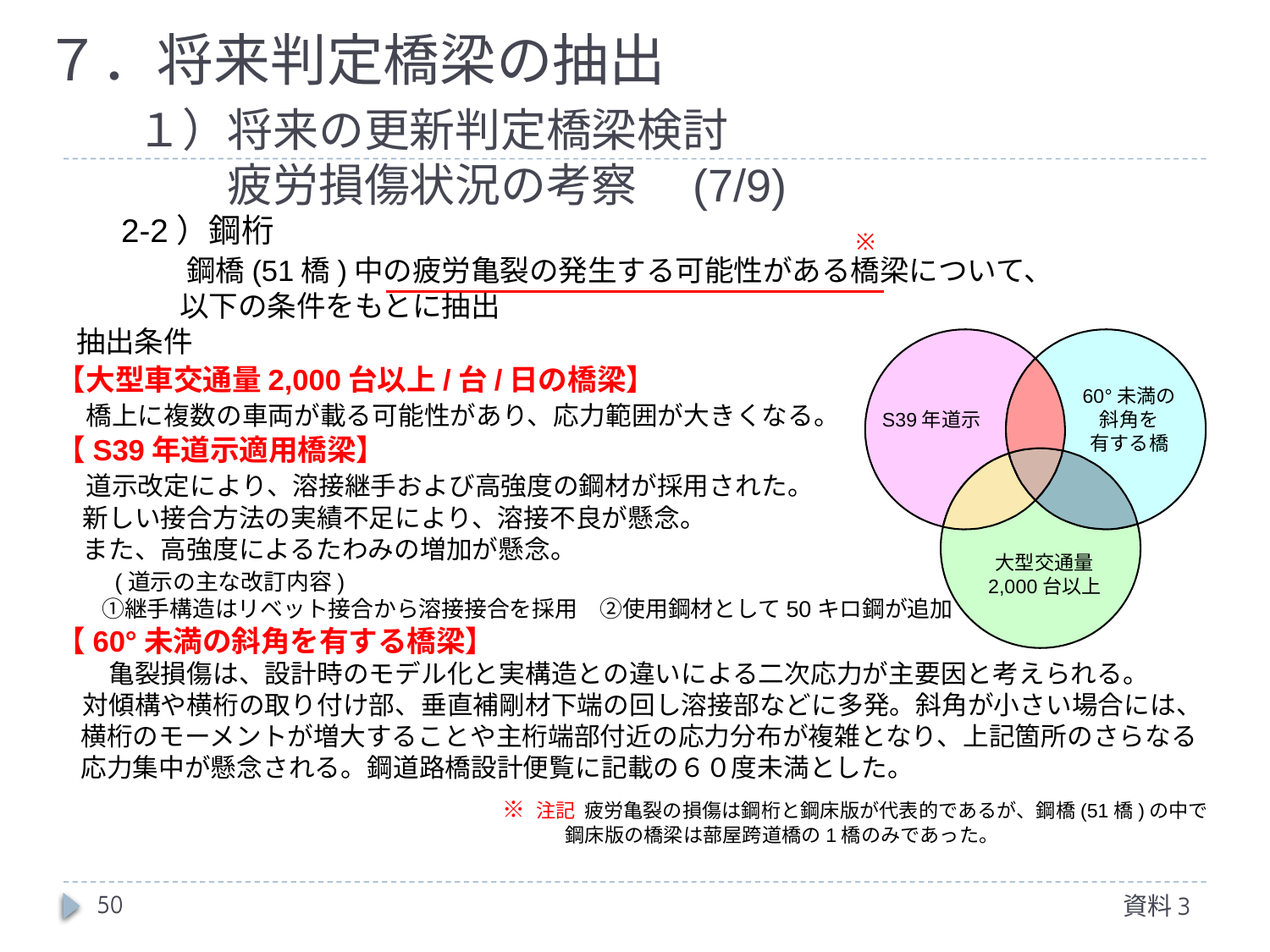

７．将来判定橋梁の抽出
　１）将来の更新判定橋梁検討
　　　疲労損傷状況の考察　(7/9)
2-2）鋼桁
　　鋼橋(51橋)中の疲労亀裂の発生する可能性がある橋梁について、
　　以下の条件をもとに抽出
※
抽出条件

60°未満の
斜角を
有する橋

S39年道示

大型交通量
2,000台以上
【大型車交通量2,000台以上/台/日の橋梁】
　橋上に複数の車両が載る可能性があり、応力範囲が大きくなる。
【S39年道示適用橋梁】
　道示改定により、溶接継手および高強度の鋼材が採用された。
　新しい接合方法の実績不足により、溶接不良が懸念。
　また、高強度によるたわみの増加が懸念。
　　(道示の主な改訂内容)
　　①継手構造はリベット接合から溶接接合を採用　②使用鋼材として50キロ鋼が追加
【60°未満の斜角を有する橋梁】
　　亀裂損傷は、設計時のモデル化と実構造との違いによる二次応力が主要因と考えられる。
　対傾構や横桁の取り付け部、垂直補剛材下端の回し溶接部などに多発。斜角が小さい場合には、
   横桁のモーメントが増大することや主桁端部付近の応力分布が複雑となり、上記箇所のさらなる
   応力集中が懸念される。鋼道路橋設計便覧に記載の６０度未満とした。
※ 注記  疲労亀裂の損傷は鋼桁と鋼床版が代表的であるが、鋼橋(51橋)の中で
             鋼床版の橋梁は蔀屋跨道橋の1橋のみであった。
50
資料3